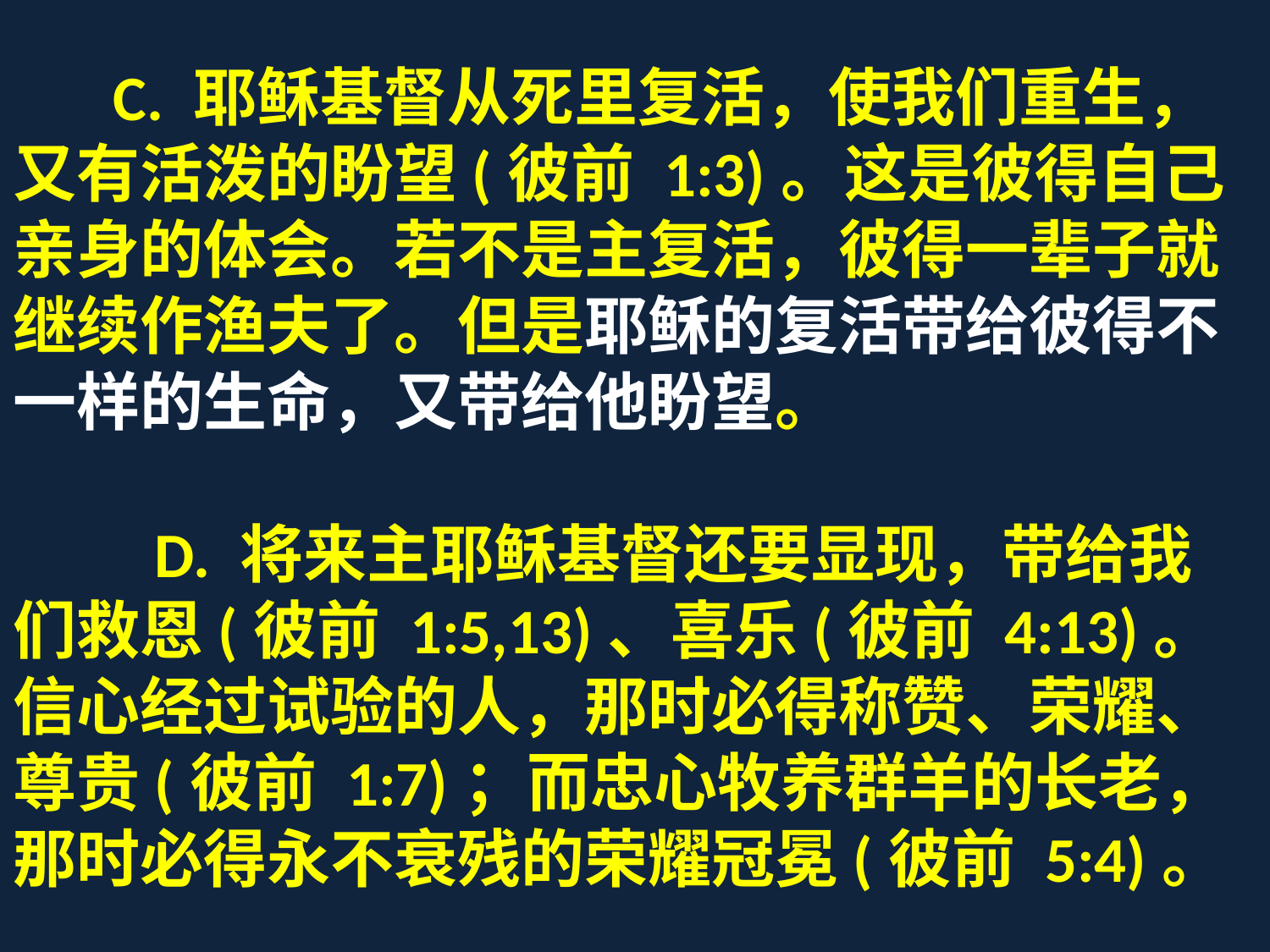

C. 耶稣基督从死里复活，使我们重生，又有活泼的盼望(彼前 1:3)。这是彼得自己亲身的体会。若不是主复活，彼得一辈子就继续作渔夫了。但是耶稣的复活带给彼得不一样的生命，又带给他盼望。

　　D. 将来主耶稣基督还要显现，带给我们救恩(彼前 1:5,13)、喜乐(彼前 4:13)。信心经过试验的人，那时必得称赞、荣耀、尊贵(彼前 1:7)；而忠心牧养群羊的长老，那时必得永不衰残的荣耀冠冕(彼前 5:4)。